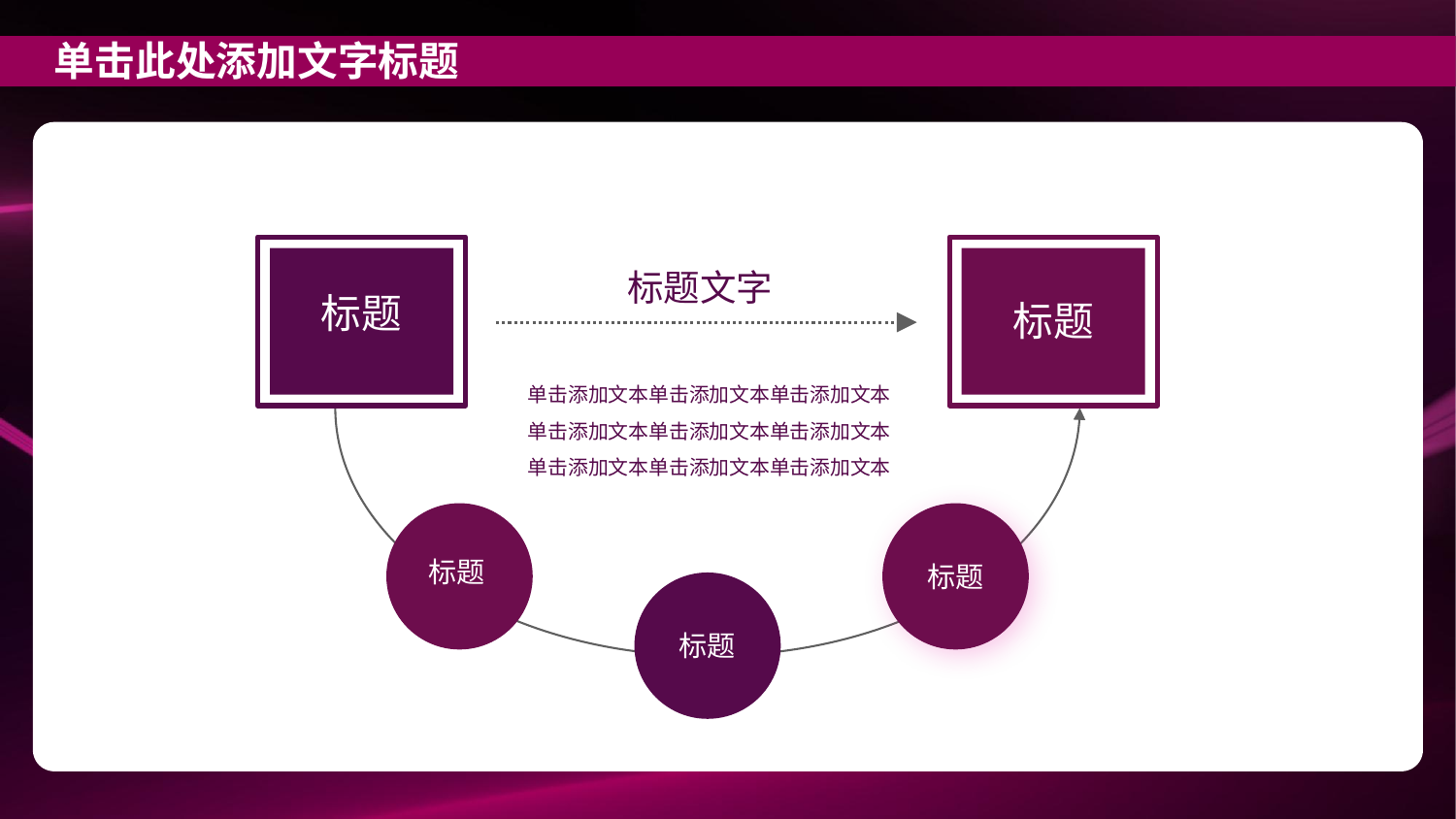

单击此处添加文字标题

标题文字
标题
标题
单击添加文本单击添加文本单击添加文本单击添加文本单击添加文本单击添加文本单击添加文本单击添加文本单击添加文本

标题
标题

标题